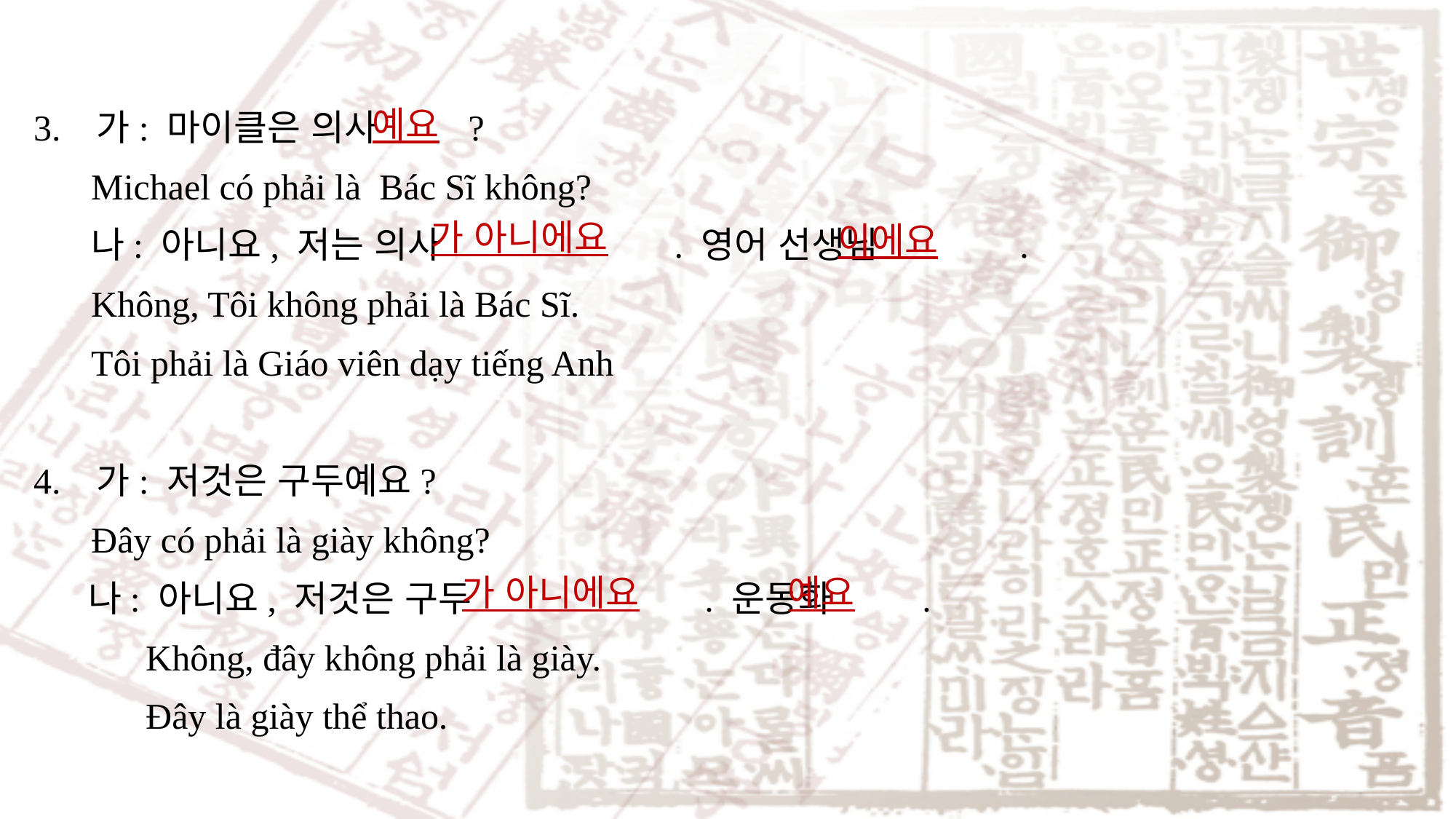

3.   가: 마이클은 의사        ?
Michael có phải là  Bác Sĩ không?
나: 아니요, 저는 의사                      . 영어 선생님             .
Không, Tôi không phải là Bác Sĩ.
Tôi phải là Giáo viên dạy tiếng Anh

4.   가: 저것은 구두예요?
Đây có phải là giày không?
나: 아니요, 저것은 구두                      . 운동화        .
Không, đây không phải là giày.
Đây là giày thể thao.

예요
가 아니에요
이에요
가 아니에요
예요